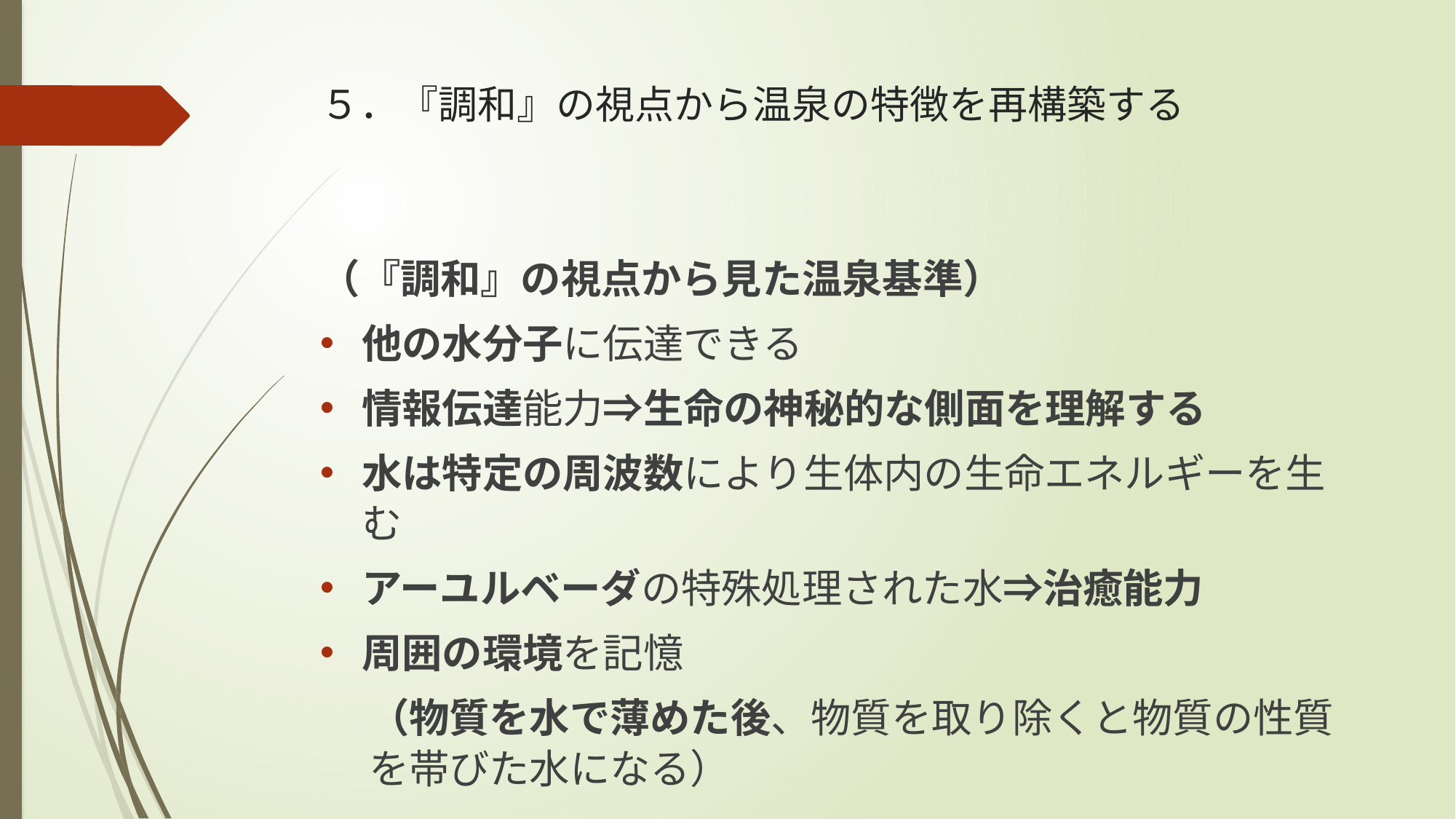

# ５．『調和』の視点から温泉の特徴を再構築する
（『調和』の視点から見た温泉基準）
他の水分子に伝達できる
情報伝達能力⇒生命の神秘的な側面を理解する
水は特定の周波数により生体内の生命エネルギーを生む
アーユルベーダの特殊処理された水⇒治癒能力
周囲の環境を記憶
（物質を水で薄めた後、物質を取り除くと物質の性質を帯びた水になる）